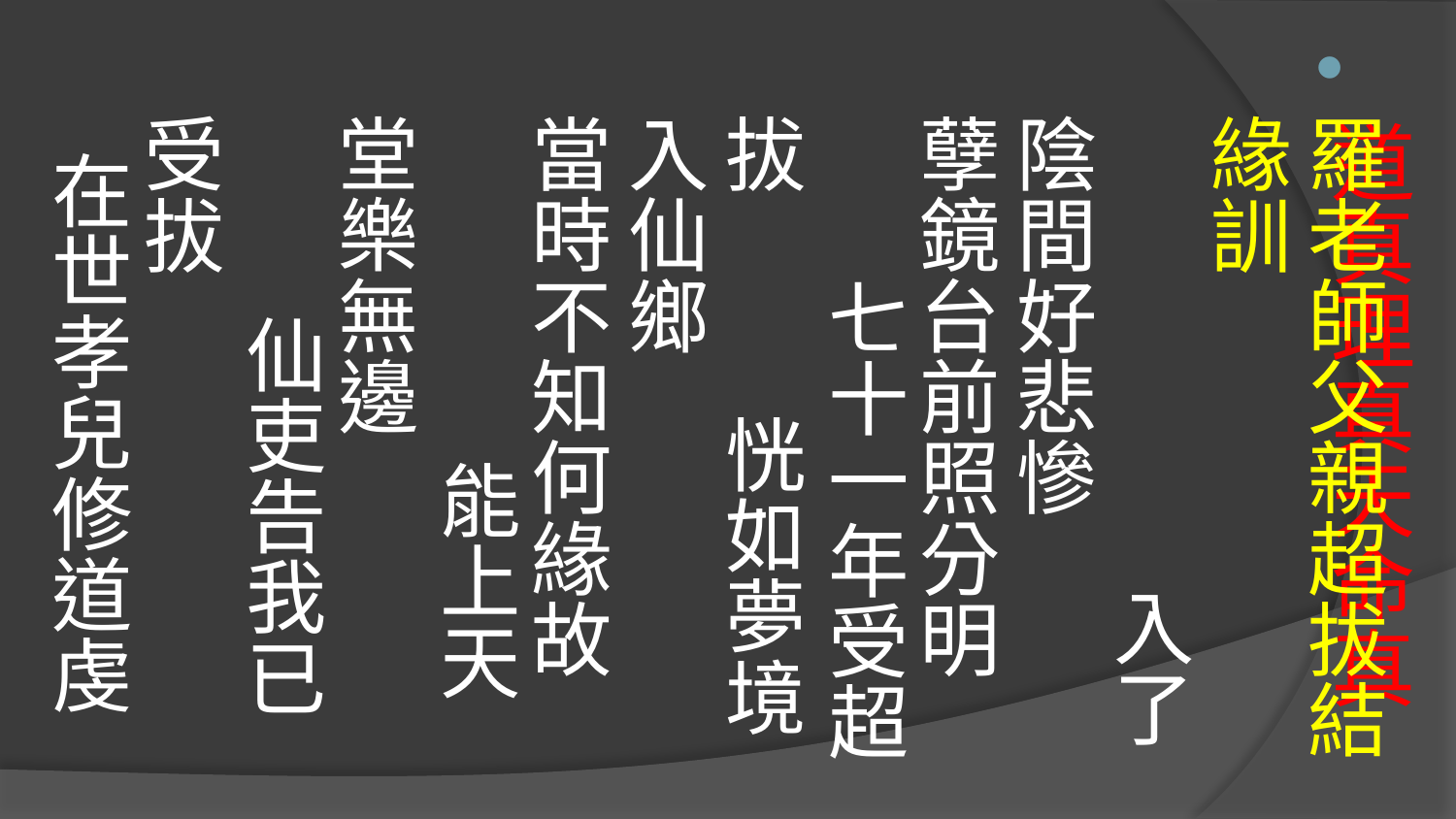

羅老師父親超拔結緣訓                                                      入了陰間好悲慘             孽鏡台前照分明               七十一年受超拔            恍如夢境入仙鄉                    當時不知何緣故                         能上天堂樂無邊                              仙吏告我已受拔                              在世孝兒修道虔
# 道真理真天命真